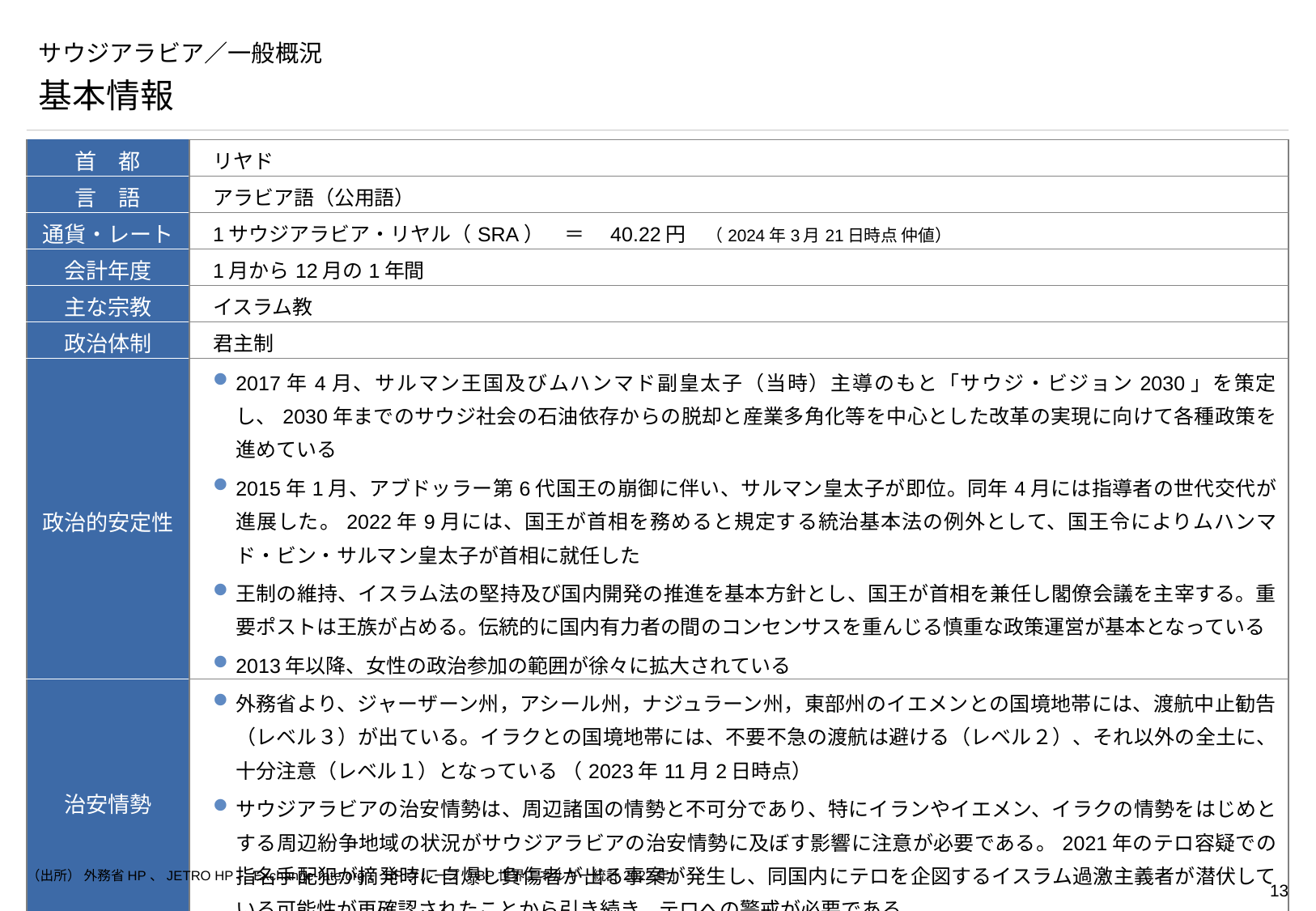

# サウジアラビア／一般概況
基本情報
| 首　都 | リヤド |
| --- | --- |
| 言　語 | アラビア語（公用語） |
| 通貨・レート | 1サウジアラビア・リヤル（SRA）　＝　40.22円　（2024年3月21日時点 仲値） |
| 会計年度 | 1月から12月の1年間 |
| 主な宗教 | イスラム教 |
| 政治体制 | 君主制 |
| 政治的安定性 | 2017年4月、サルマン王国及びムハンマド副皇太子（当時）主導のもと「サウジ・ビジョン2030」を策定し、2030年までのサウジ社会の石油依存からの脱却と産業多角化等を中心とした改革の実現に向けて各種政策を進めている 2015年1月、アブドッラー第6代国王の崩御に伴い、サルマン皇太子が即位。同年4月には指導者の世代交代が進展した。2022年9月には、国王が首相を務めると規定する統治基本法の例外として、国王令によりムハンマド・ビン・サルマン皇太子が首相に就任した 王制の維持、イスラム法の堅持及び国内開発の推進を基本方針とし、国王が首相を兼任し閣僚会議を主宰する。重要ポストは王族が占める。伝統的に国内有力者の間のコンセンサスを重んじる慎重な政策運営が基本となっている 2013年以降、女性の政治参加の範囲が徐々に拡大されている |
| 治安情勢 | 外務省より、ジャーザーン州，アシール州，ナジュラーン州，東部州のイエメンとの国境地帯には、渡航中止勧告（レベル３）が出ている。イラクとの国境地帯には、不要不急の渡航は避ける（レベル２）、それ以外の全土に、十分注意（レベル１）となっている （2023年11月2日時点） サウジアラビアの治安情勢は、周辺諸国の情勢と不可分であり、特にイランやイエメン、イラクの情勢をはじめとする周辺紛争地域の状況がサウジアラビアの治安情勢に及ぼす影響に注意が必要である。2021年のテロ容疑での指名手配犯が摘発時に自爆し負傷者が出る事案が発生し、同国内にテロを企図するイスラム過激主義者が潜伏している可能性が再確認されたことから引き続き、テロへの警戒が必要である |
| その他 | 世界最大級の石油大国（2021年の1日当たりの原油生産量はアメリカに次いで世界第2位（2021年）であった） 若者の雇用機会の増大及び石油依存からの脱却が最重要課題となっており、「サウジ・ビジョン2030」のもと、観光振興や女性の労働参画推進等を含む包括的な社会経済改革の方針が示された |
（出所） 外務省HP、JETRO HP、Exchange-rate.org、BPグループ「BP世界エネルギー統計2022年」